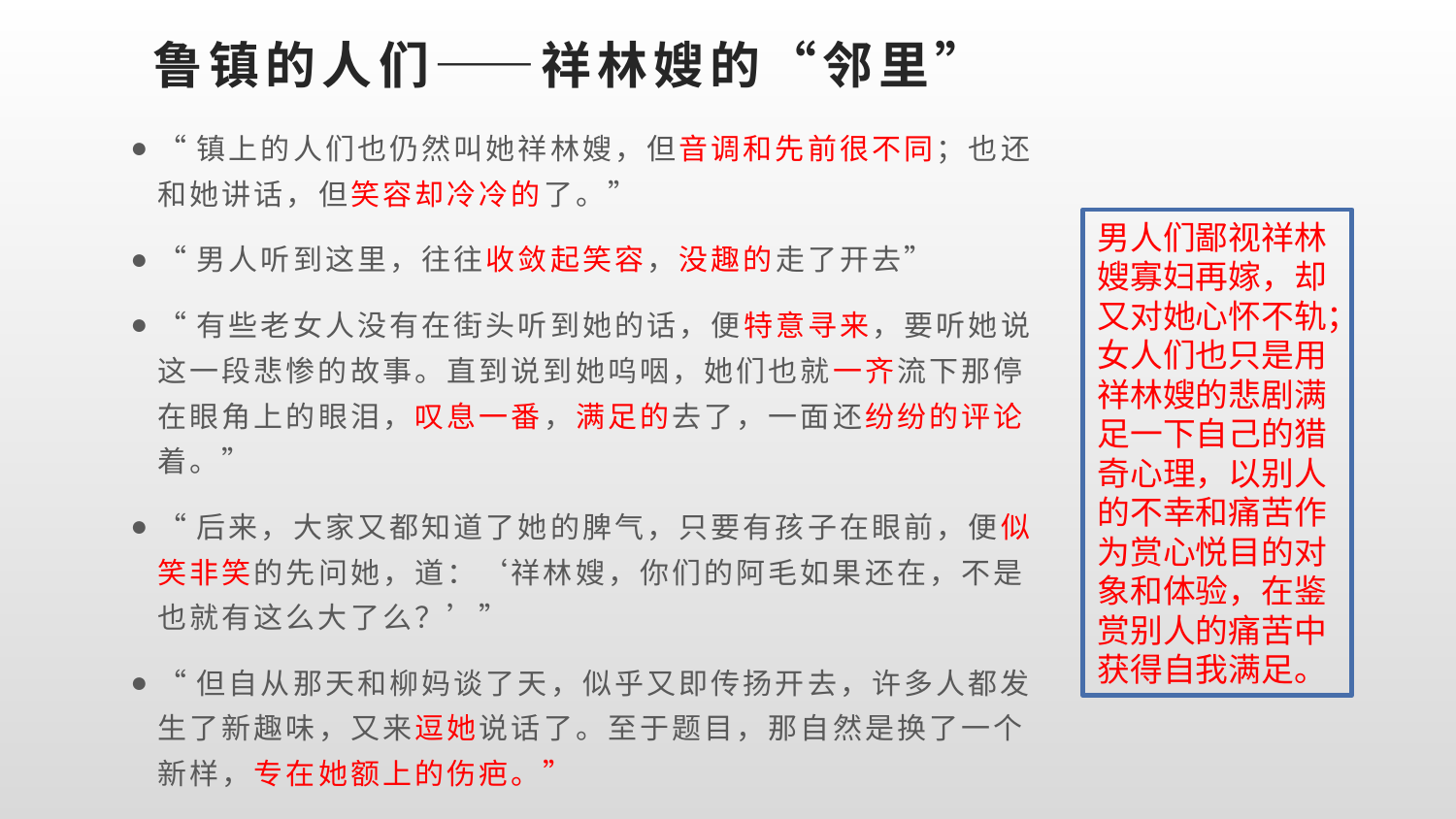

# 鲁镇的人们——祥林嫂的“邻里”
“镇上的人们也仍然叫她祥林嫂，但音调和先前很不同；也还和她讲话，但笑容却冷冷的了。”
“男人听到这里，往往收敛起笑容，没趣的走了开去”
“有些老女人没有在街头听到她的话，便特意寻来，要听她说这一段悲惨的故事。直到说到她呜咽，她们也就一齐流下那停在眼角上的眼泪，叹息一番，满足的去了，一面还纷纷的评论着。”
“后来，大家又都知道了她的脾气，只要有孩子在眼前，便似笑非笑的先问她，道：‘祥林嫂，你们的阿毛如果还在，不是也就有这么大了么？’”
“但自从那天和柳妈谈了天，似乎又即传扬开去，许多人都发生了新趣味，又来逗她说话了。至于题目，那自然是换了一个新样，专在她额上的伤疤。”
男人们鄙视祥林嫂寡妇再嫁，却又对她心怀不轨；女人们也只是用祥林嫂的悲剧满足一下自己的猎奇心理，以别人的不幸和痛苦作为赏心悦目的对象和体验，在鉴赏别人的痛苦中获得自我满足。